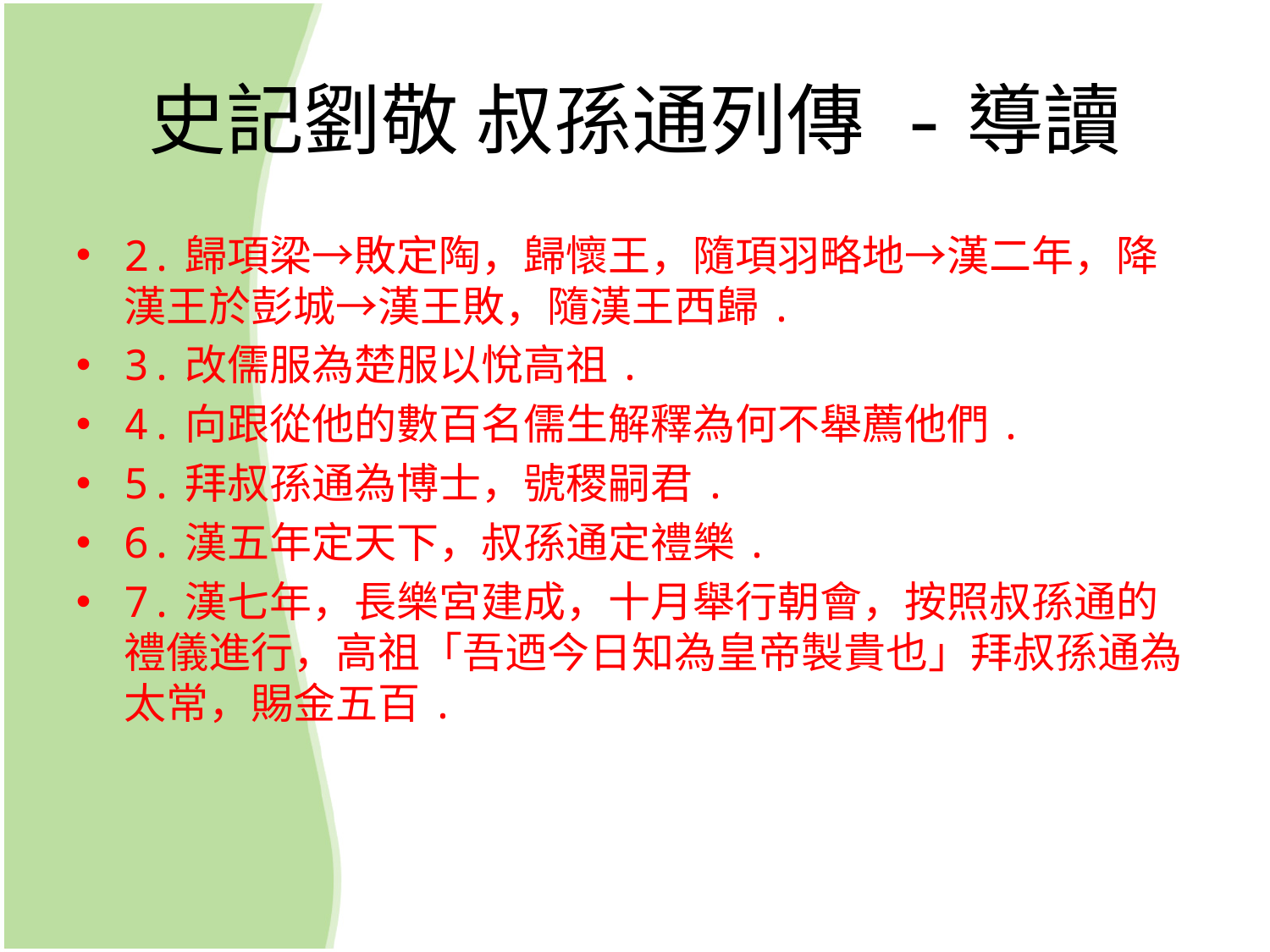

# 史記劉敬 叔孫通列傳 -導讀
2.歸項梁→敗定陶，歸懷王，隨項羽略地→漢二年，降漢王於彭城→漢王敗，隨漢王西歸.
3.改儒服為楚服以悅高祖.
4.向跟從他的數百名儒生解釋為何不舉薦他們.
5.拜叔孫通為博士，號稷嗣君.
6.漢五年定天下，叔孫通定禮樂.
7.漢七年，長樂宮建成，十月舉行朝會，按照叔孫通的禮儀進行，高祖「吾迺今日知為皇帝製貴也」拜叔孫通為太常，賜金五百.